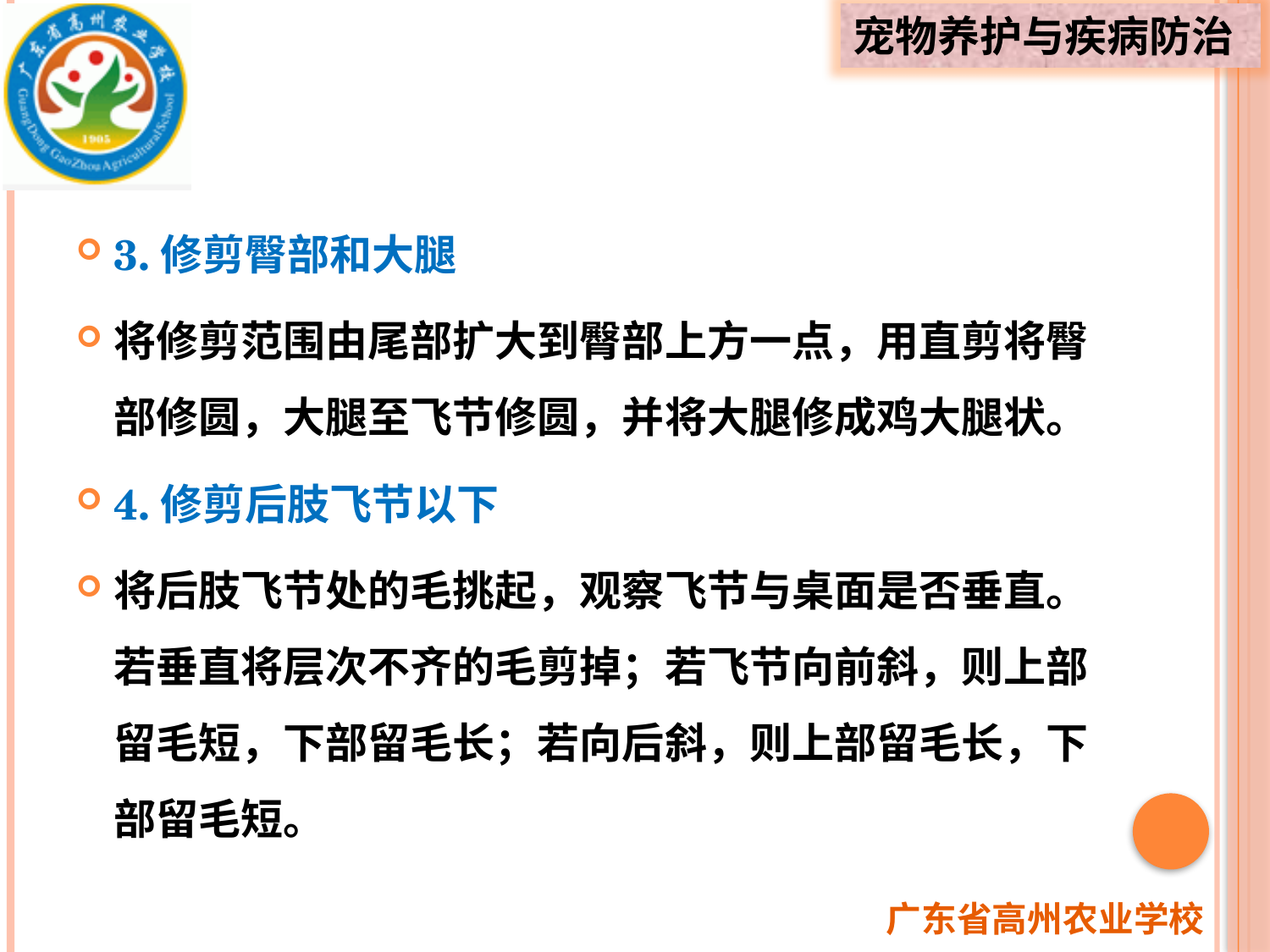

3.修剪臀部和大腿
将修剪范围由尾部扩大到臀部上方一点，用直剪将臀部修圆，大腿至飞节修圆，并将大腿修成鸡大腿状。
4.修剪后肢飞节以下
将后肢飞节处的毛挑起，观察飞节与桌面是否垂直。若垂直将层次不齐的毛剪掉；若飞节向前斜，则上部留毛短，下部留毛长；若向后斜，则上部留毛长，下部留毛短。